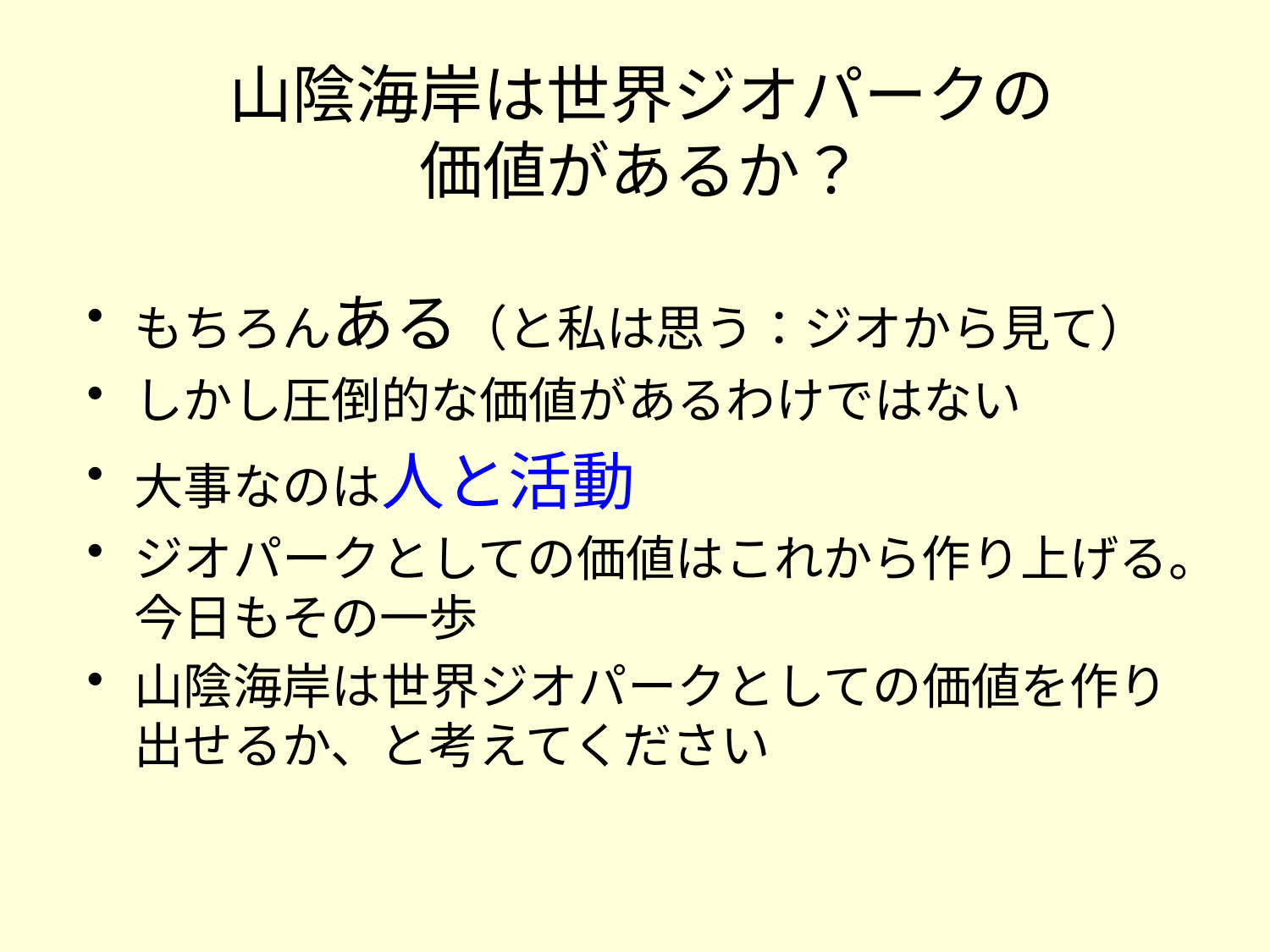

# 山陰海岸は世界ジオパークの 価値があるか？
もちろんある（と私は思う：ジオから見て）
しかし圧倒的な価値があるわけではない
大事なのは人と活動
ジオパークとしての価値はこれから作り上げる。今日もその一歩
山陰海岸は世界ジオパークとしての価値を作り出せるか、と考えてください